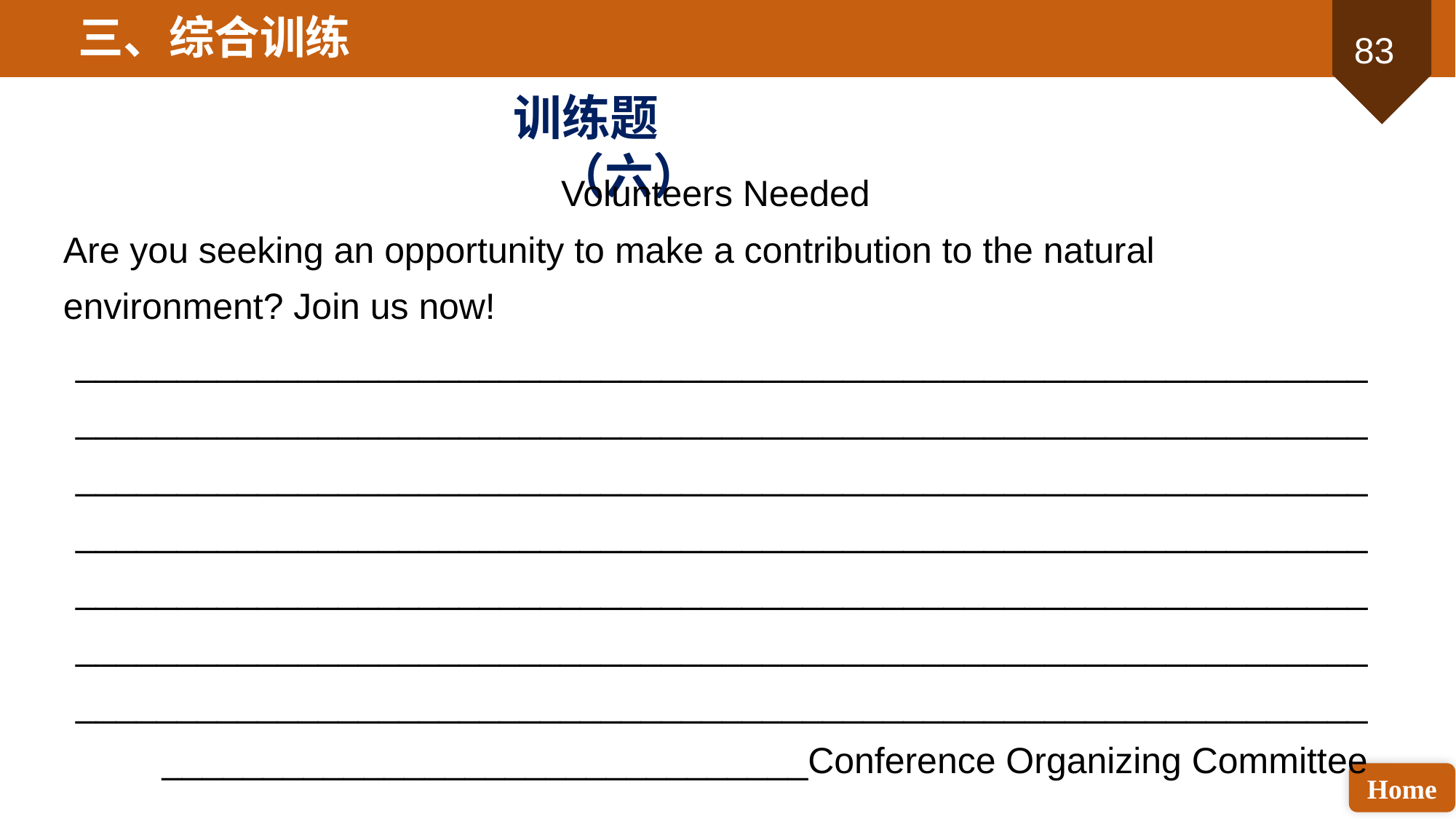

三、综合训练
训练题（六）
Volunteers Needed
Are you seeking an opportunity to make a contribution to the natural environment? Join us now!
________________________________________________________________________________________________________________________________________________________________________________________________________________________________________________________________________________________________________________________________________________________________________________________________________________________________________________________________________________________________Conference Organizing Committee